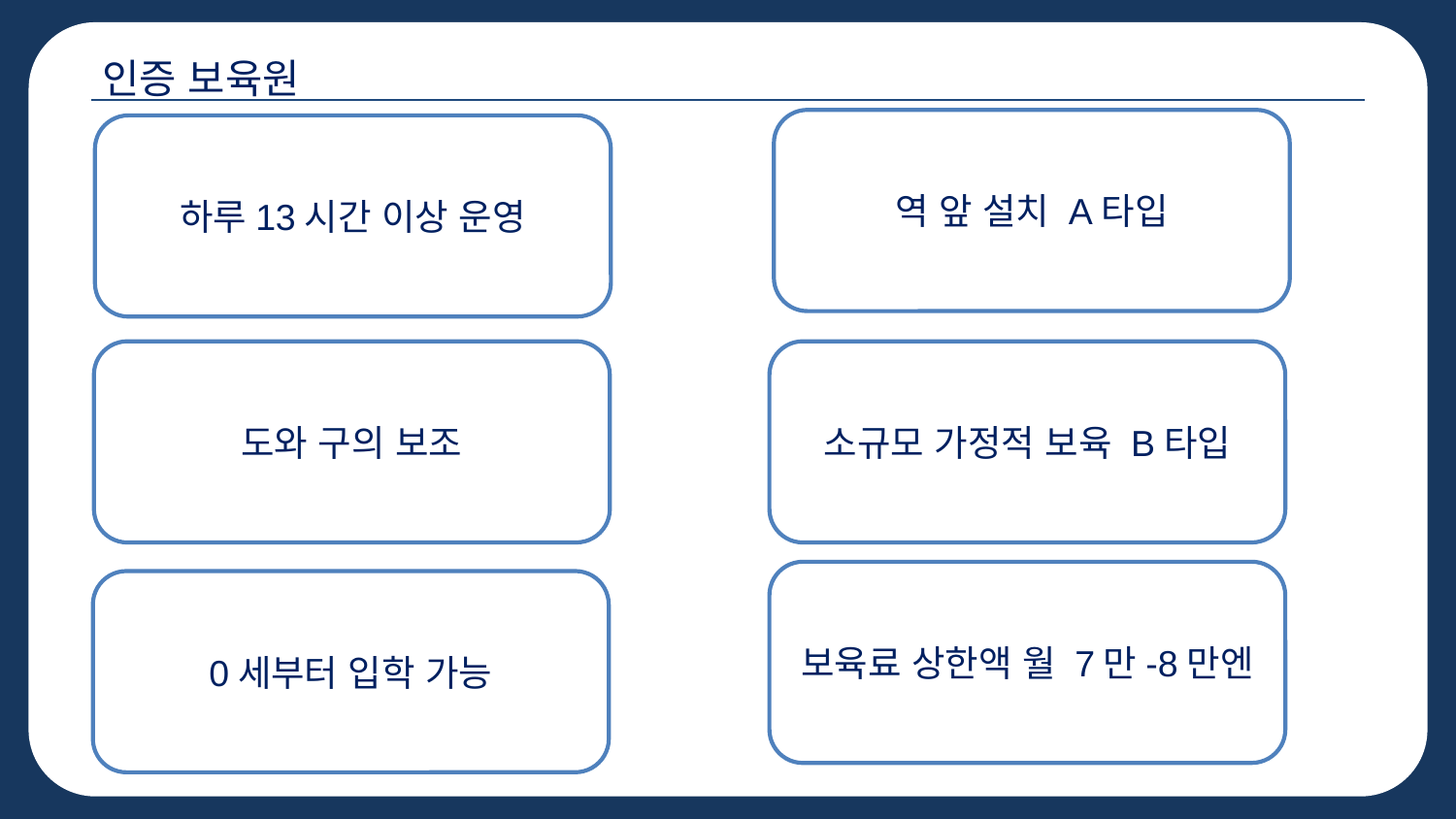

인증 보육원
역 앞 설치 A타입
하루13시간 이상 운영
도와 구의 보조
소규모 가정적 보육 B타입
보육료 상한액 월 7만-8만엔
0세부터 입학 가능